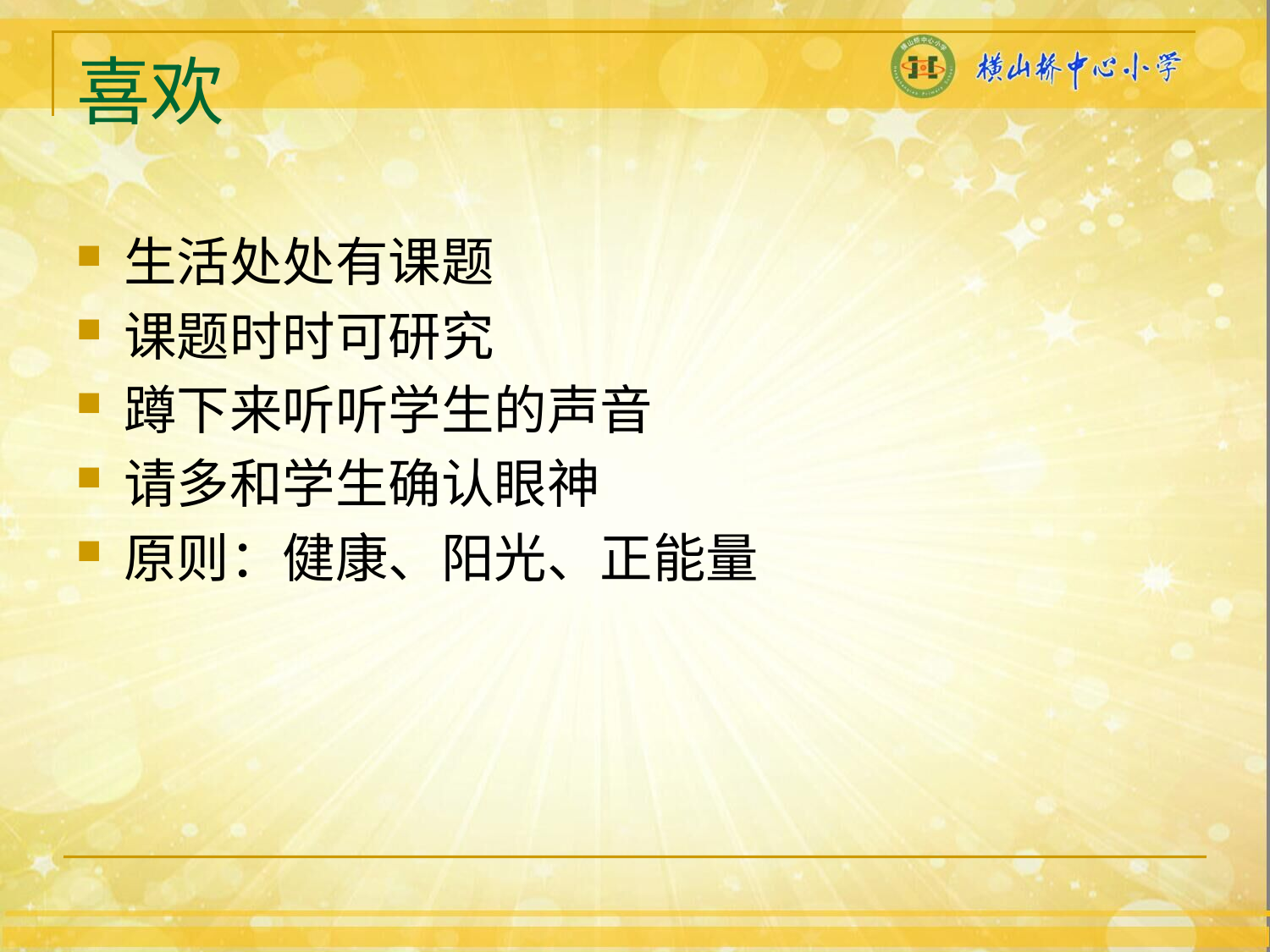

# 喜欢
生活处处有课题
课题时时可研究
蹲下来听听学生的声音
请多和学生确认眼神
原则：健康、阳光、正能量